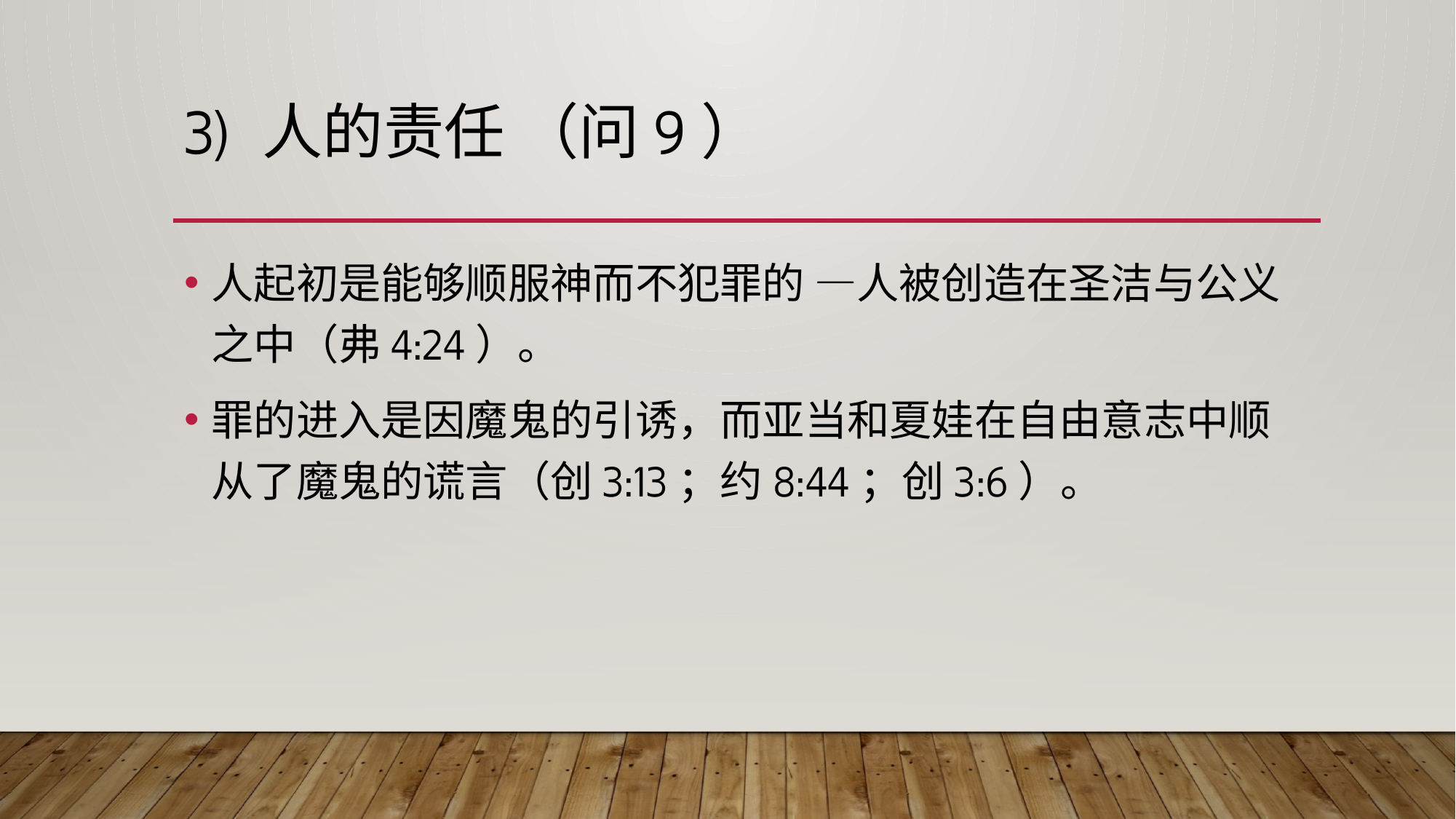

# 3) 人的责任 （问9）
人起初是能够顺服神而不犯罪的 —人被创造在圣洁与公义之中（弗4:24）。
罪的进入是因魔鬼的引诱，而亚当和夏娃在自由意志中顺从了魔鬼的谎言（创3:13；约8:44；创3:6）。